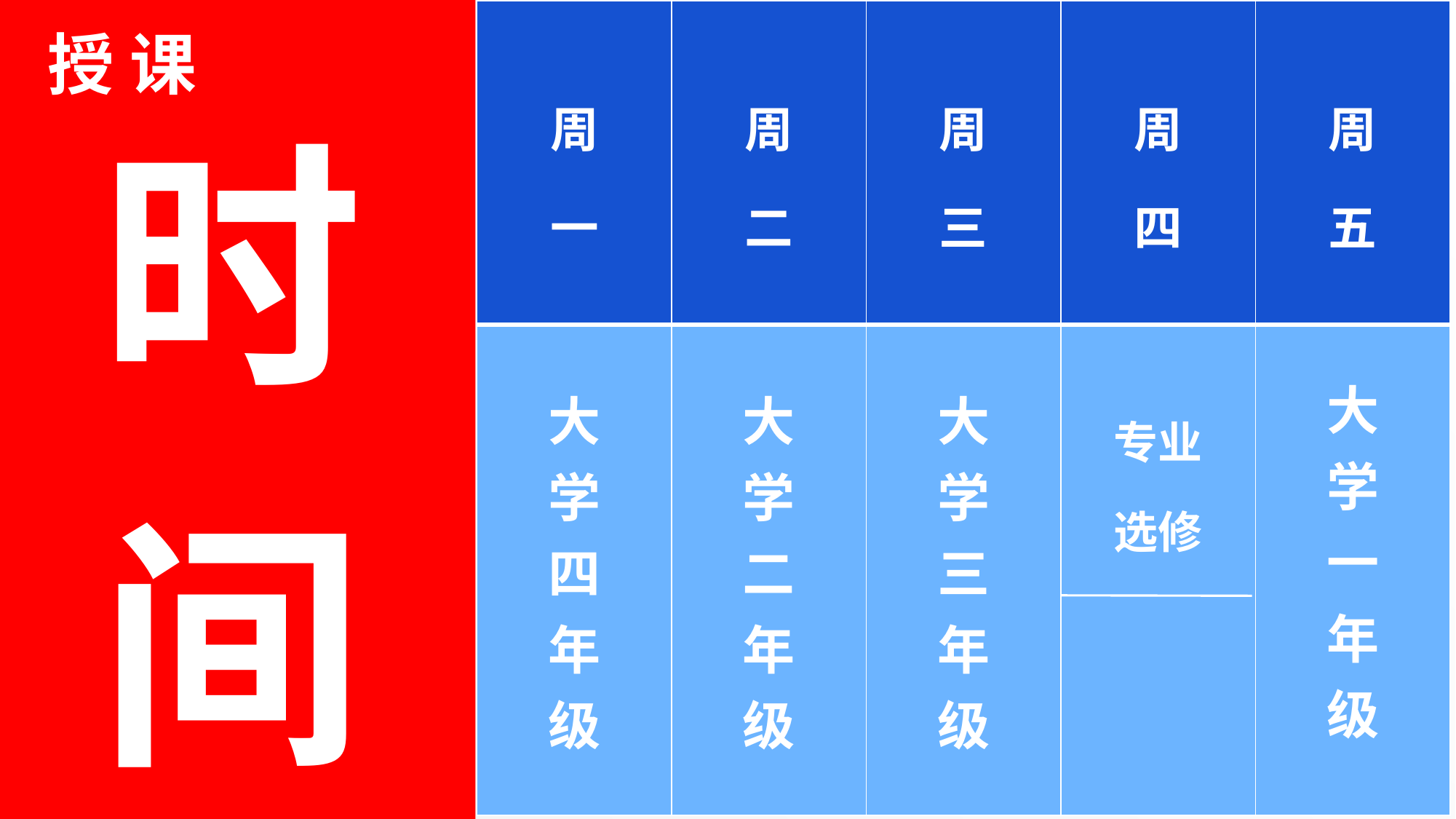

| 周 一 | 周 二 | 周 三 | 周 四 | 周 五 |
| --- | --- | --- | --- | --- |
| 大 学 四 年 级 | 大 学 二 年 级 | 大 学 三 年 级 | 专业 选修 | 大 学 一 年 级 |
# 授 课
时
间